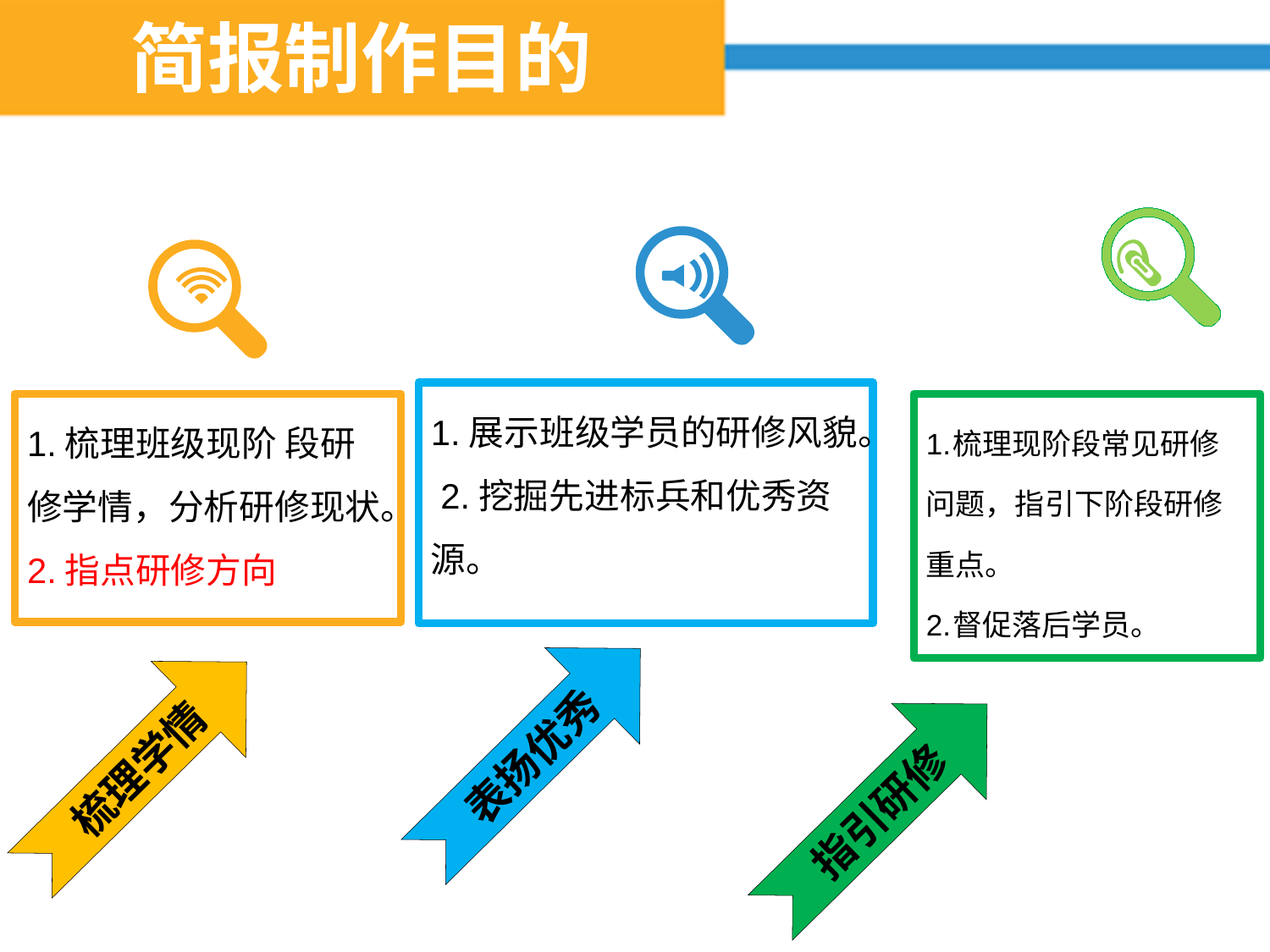

简报制作目的

1.展示班级学员的研修风貌。
 2.挖掘先进标兵和优秀资源。

1.梳理班级现阶 段研修学情，分析研修现状。
2.指点研修方向
1.梳理现阶段常见研修问题，指引下阶段研修重点。
2.督促落后学员。

表扬优秀
梳理学情
指引研修